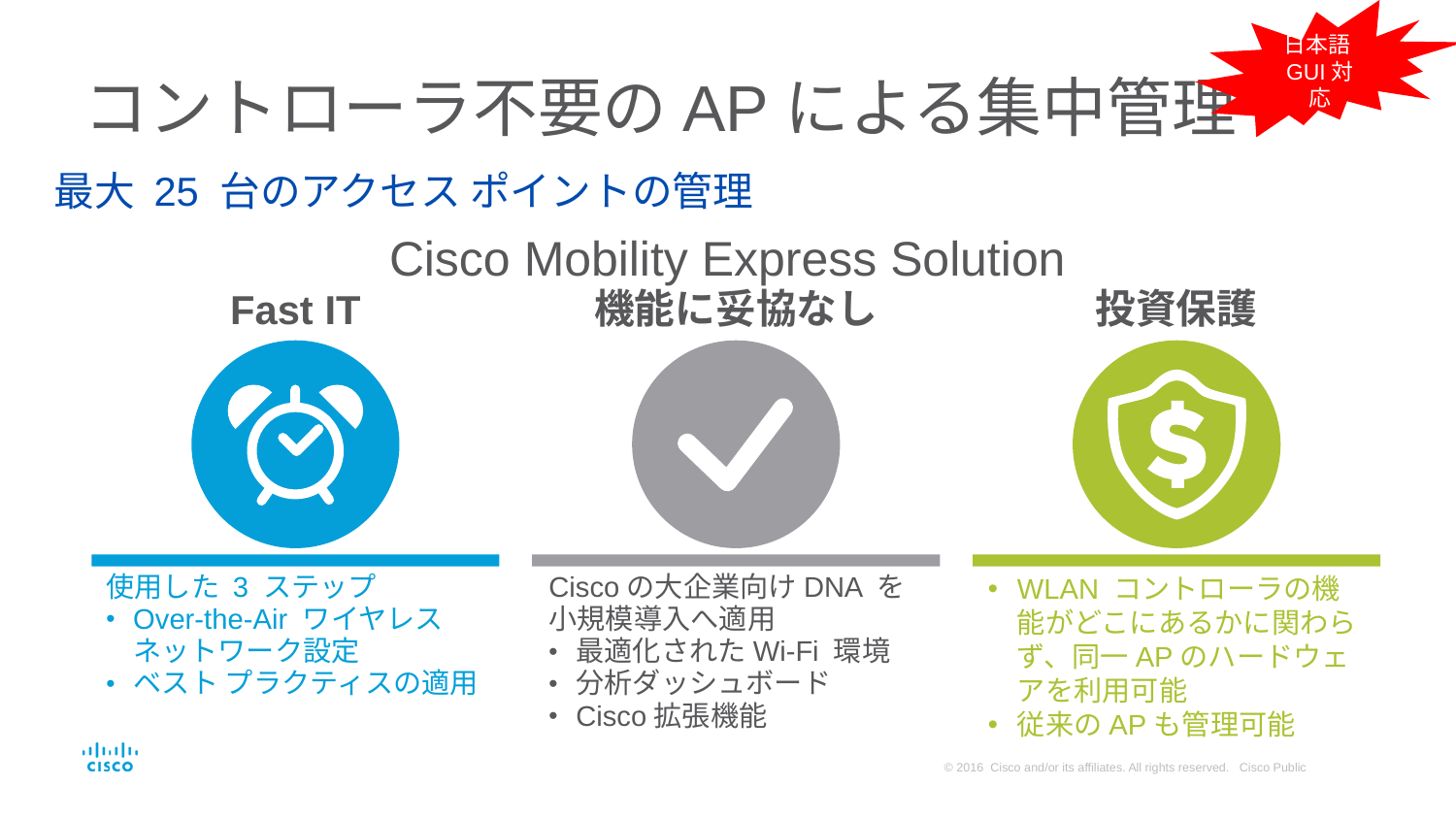

日本語GUI対応
# コントローラ不要のAPによる集中管理
最大 25 台のアクセス ポイントの管理
Cisco Mobility Express Solution
Fast IT
機能に妥協なし
投資保護

使用した 3 ステップ
Over-the-Air ワイヤレスネットワーク設定
ベスト プラクティスの適用
Ciscoの大企業向けDNA を小規模導入へ適用
最適化されたWi-Fi 環境
分析ダッシュボード
Cisco拡張機能
WLAN コントローラの機能がどこにあるかに関わらず、同一APのハードウェアを利用可能
従来のAPも管理可能